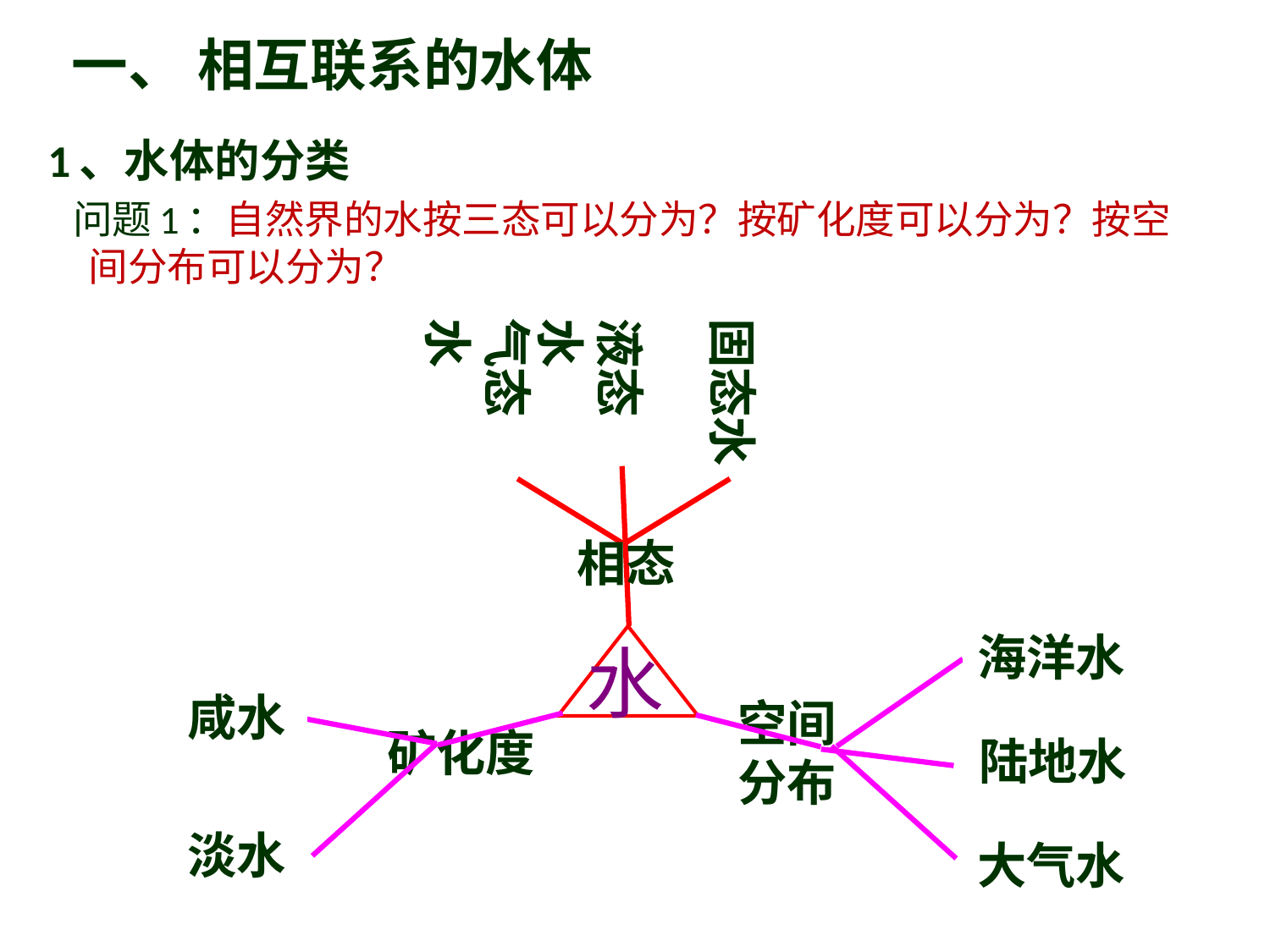

# 一、 相互联系的水体
1、水体的分类
  问题1：自然界的水按三态可以分为？按矿化度可以分为？按空间分布可以分为？
气态水
液态水
固态水

相态
海洋水

陆地水

大气水

水

咸水

淡水
空间分布
矿化度